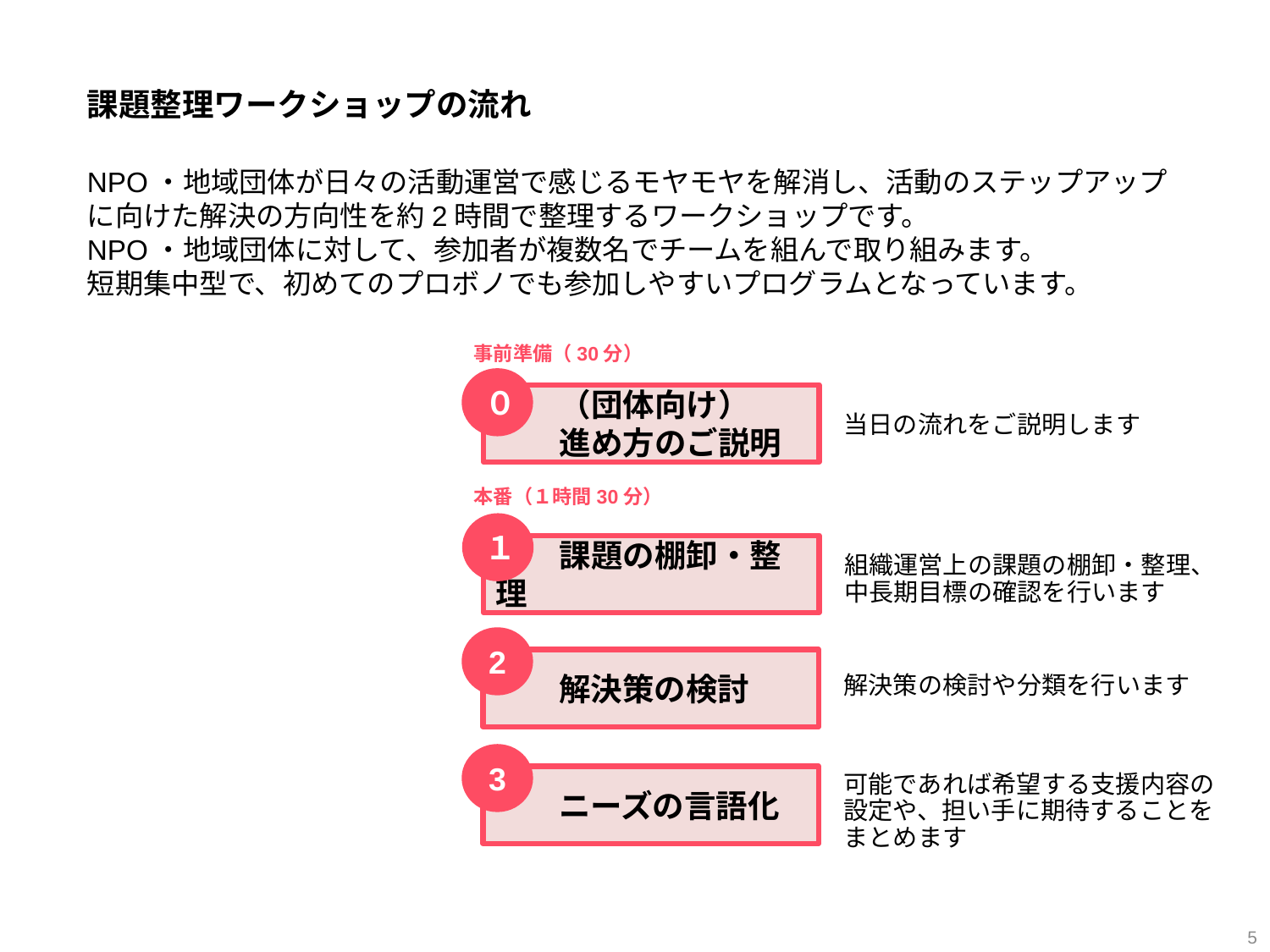

課題整理ワークショップの流れ
NPO・地域団体が日々の活動運営で感じるモヤモヤを解消し、活動のステップアップに向けた解決の方向性を約2時間で整理するワークショップです。
NPO・地域団体に対して、参加者が複数名でチームを組んで取り組みます。
短期集中型で、初めてのプロボノでも参加しやすいプログラムとなっています。
事前準備（30分）
０
　　（団体向け）
　　進め方のご説明
当日の流れをご説明します
本番（１時間30分）
１
　　課題の棚卸・整理
組織運営上の課題の棚卸・整理、
中長期目標の確認を行います
2
　　解決策の検討
解決策の検討や分類を行います
3
可能であれば希望する支援内容の設定や、担い手に期待することをまとめます
　　ニーズの言語化
5